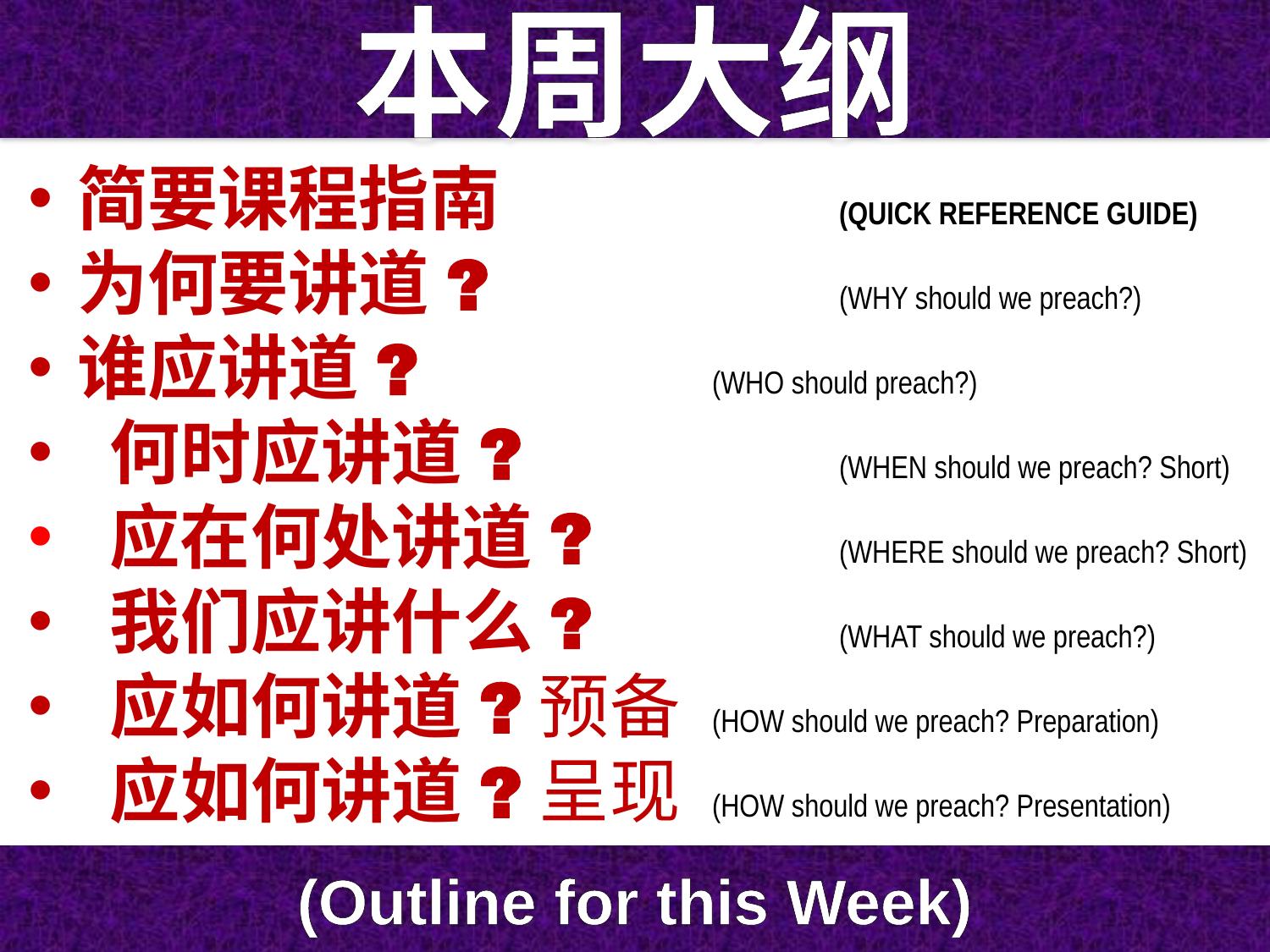

本周大纲
简要课程指南			(QUICK REFERENCE GUIDE)
为何要讲道? 			(WHY should we preach?)
谁应讲道? 			(WHO should preach?)
 何时应讲道? 			(WHEN should we preach? Short)
 应在何处讲道? 		(WHERE should we preach? Short)
 我们应讲什么? 		(WHAT should we preach?)
 应如何讲道?预备 	(HOW should we preach? Preparation)
 应如何讲道?呈现 	(HOW should we preach? Presentation)
(Outline for this Week)